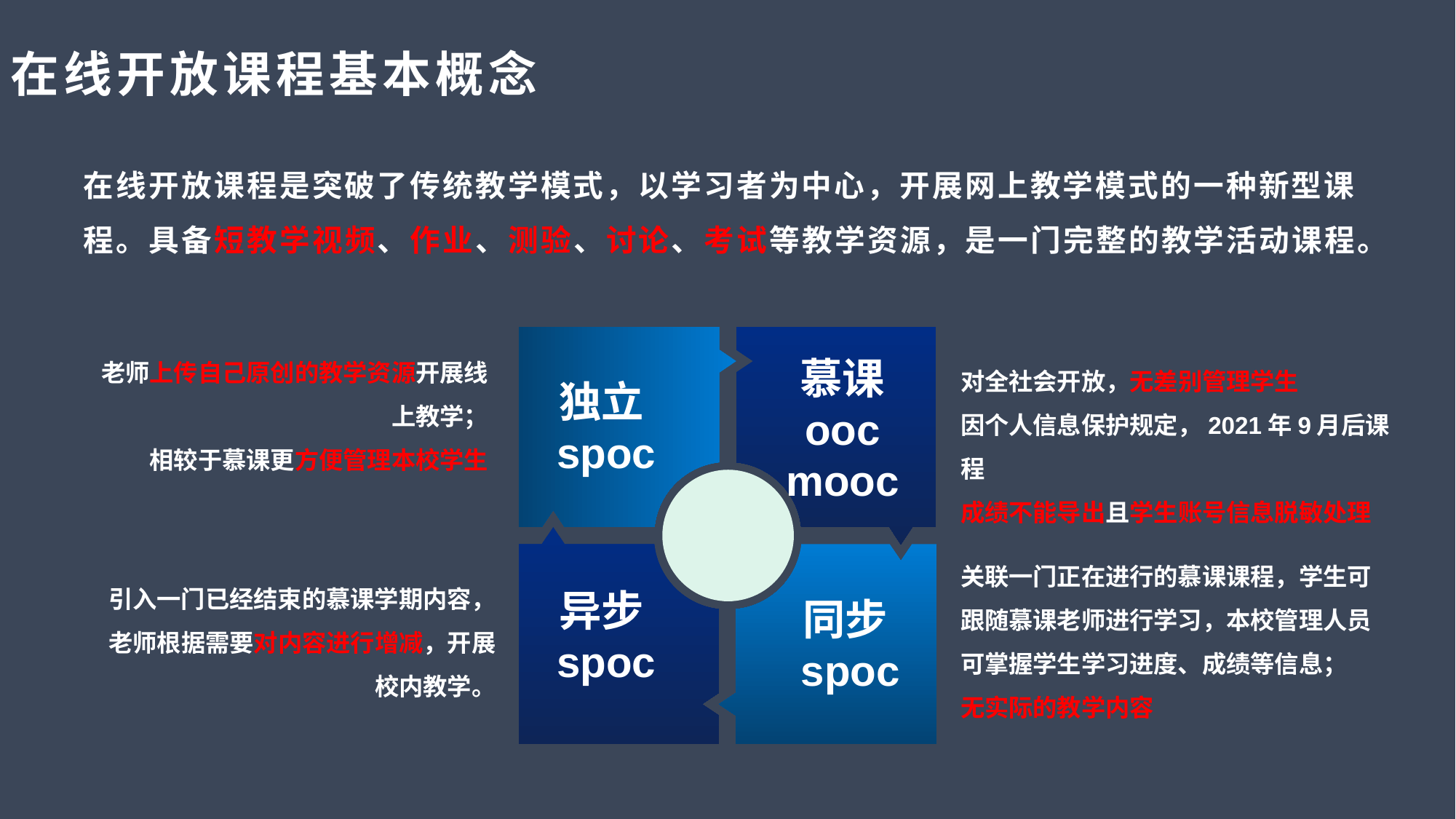

# 在线开放课程基本概念
在线开放课程是突破了传统教学模式，以学习者为中心，开展网上教学模式的一种新型课程。具备短教学视频、作业、测验、讨论、考试等教学资源，是一门完整的教学活动课程。

独立spoc

老师上传自己原创的教学资源开展线上教学；
相较于慕课更方便管理本校学生
慕课
ooc
mooc
对全社会开放，无差别管理学生
因个人信息保护规定，2021年9月后课程
成绩不能导出且学生账号信息脱敏处理

异步spoc
关联一门正在进行的慕课课程，学生可跟随慕课老师进行学习，本校管理人员可掌握学生学习进度、成绩等信息；
无实际的教学内容

同步spoc
引入一门已经结束的慕课学期内容，老师根据需要对内容进行增减，开展校内教学。